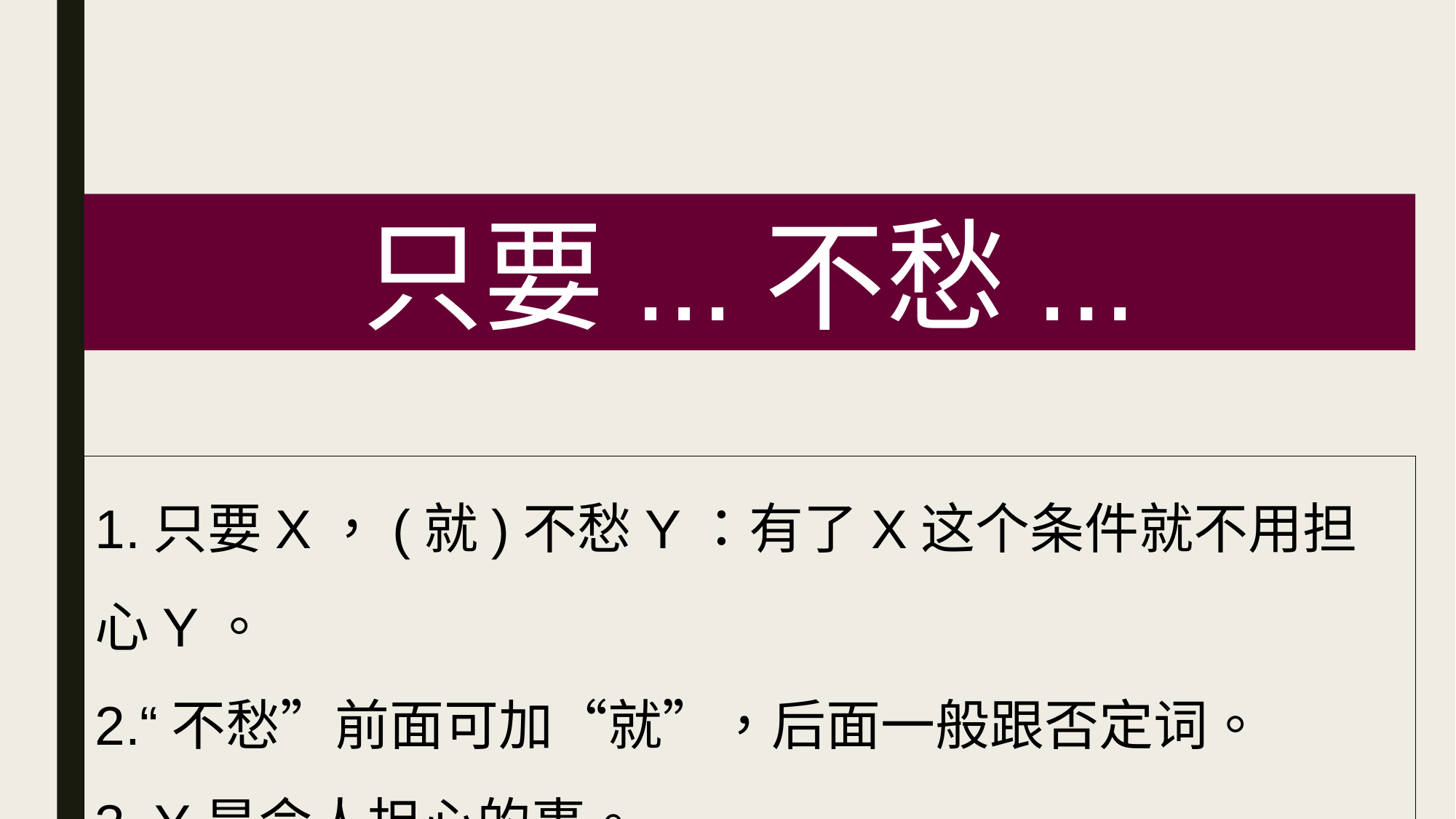

只要...不愁...
1.只要X，(就)不愁Y：有了X这个条件就不用担心Y。
2.“不愁”前面可加“就”，后面一般跟否定词。
3. Y是令人担心的事。